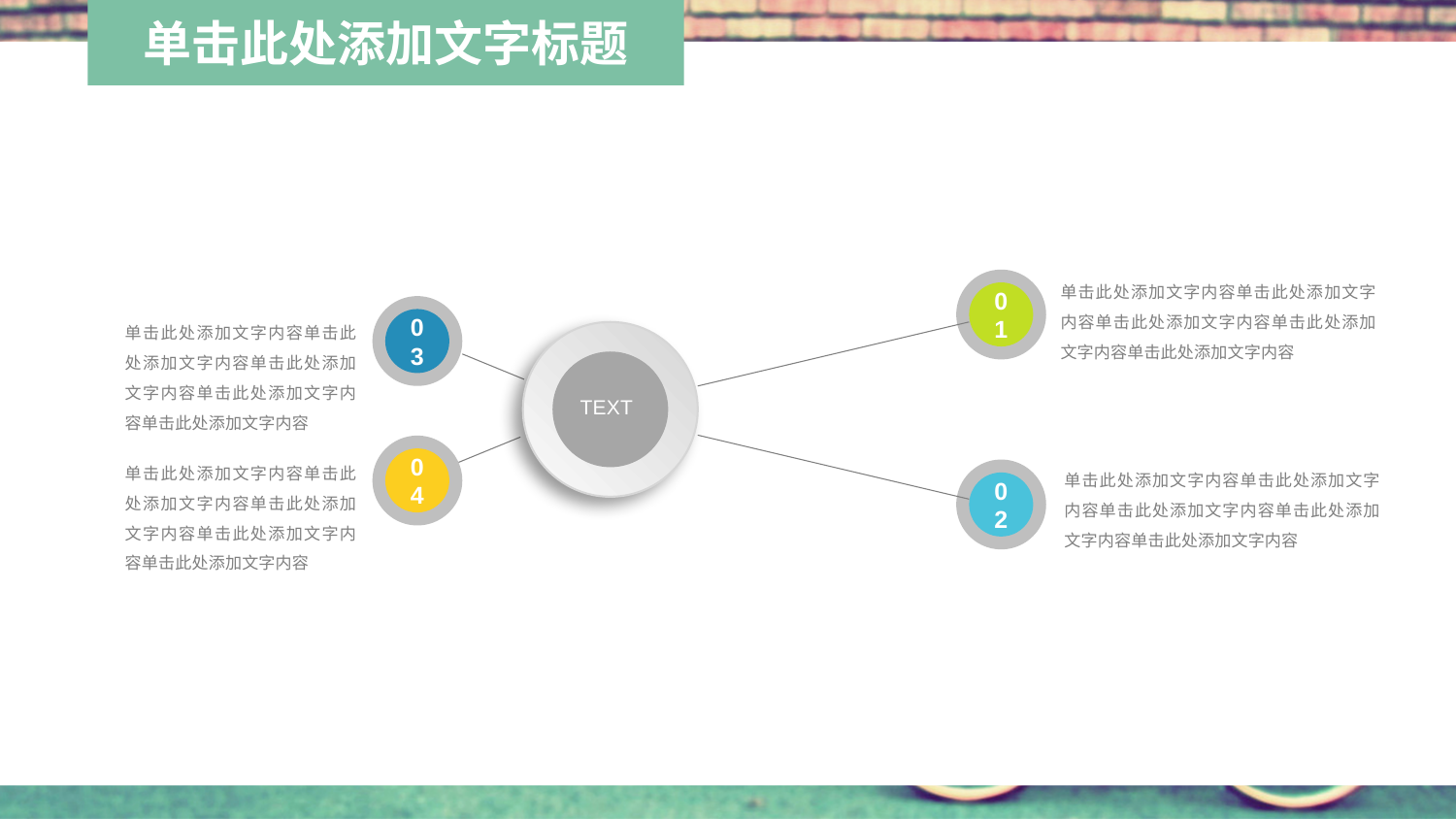

单击此处添加文字内容单击此处添加文字内容单击此处添加文字内容单击此处添加文字内容单击此处添加文字内容

01

03
单击此处添加文字内容单击此处添加文字内容单击此处添加文字内容单击此处添加文字内容单击此处添加文字内容

TEXT

04
单击此处添加文字内容单击此处添加文字内容单击此处添加文字内容单击此处添加文字内容单击此处添加文字内容
单击此处添加文字内容单击此处添加文字内容单击此处添加文字内容单击此处添加文字内容单击此处添加文字内容

02